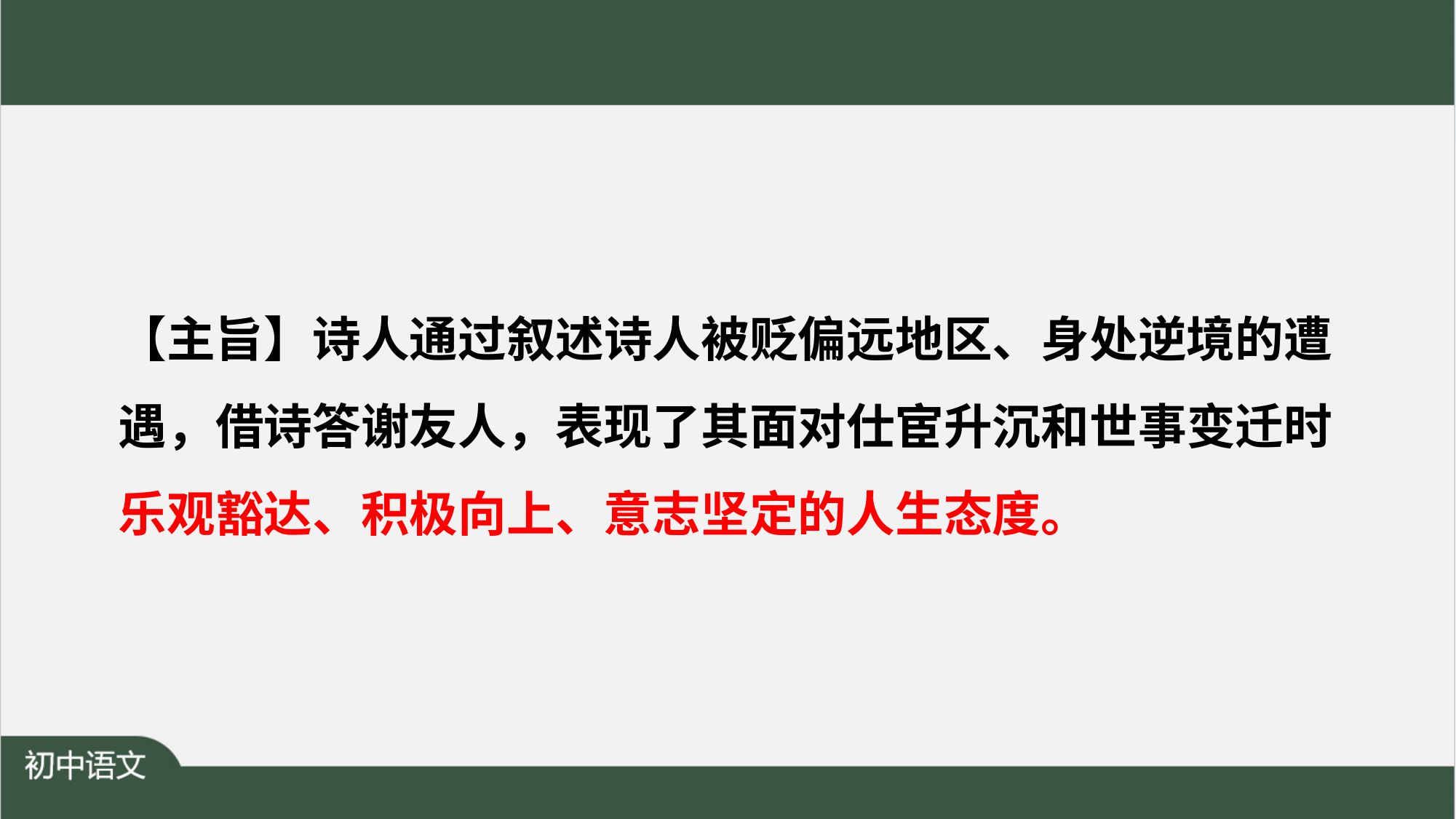

【主旨】诗人通过叙述诗人被贬偏远地区、身处逆境的遭遇，借诗答谢友人，表现了其面对仕宦升沉和世事变迁时乐观豁达、积极向上、意志坚定的人生态度。